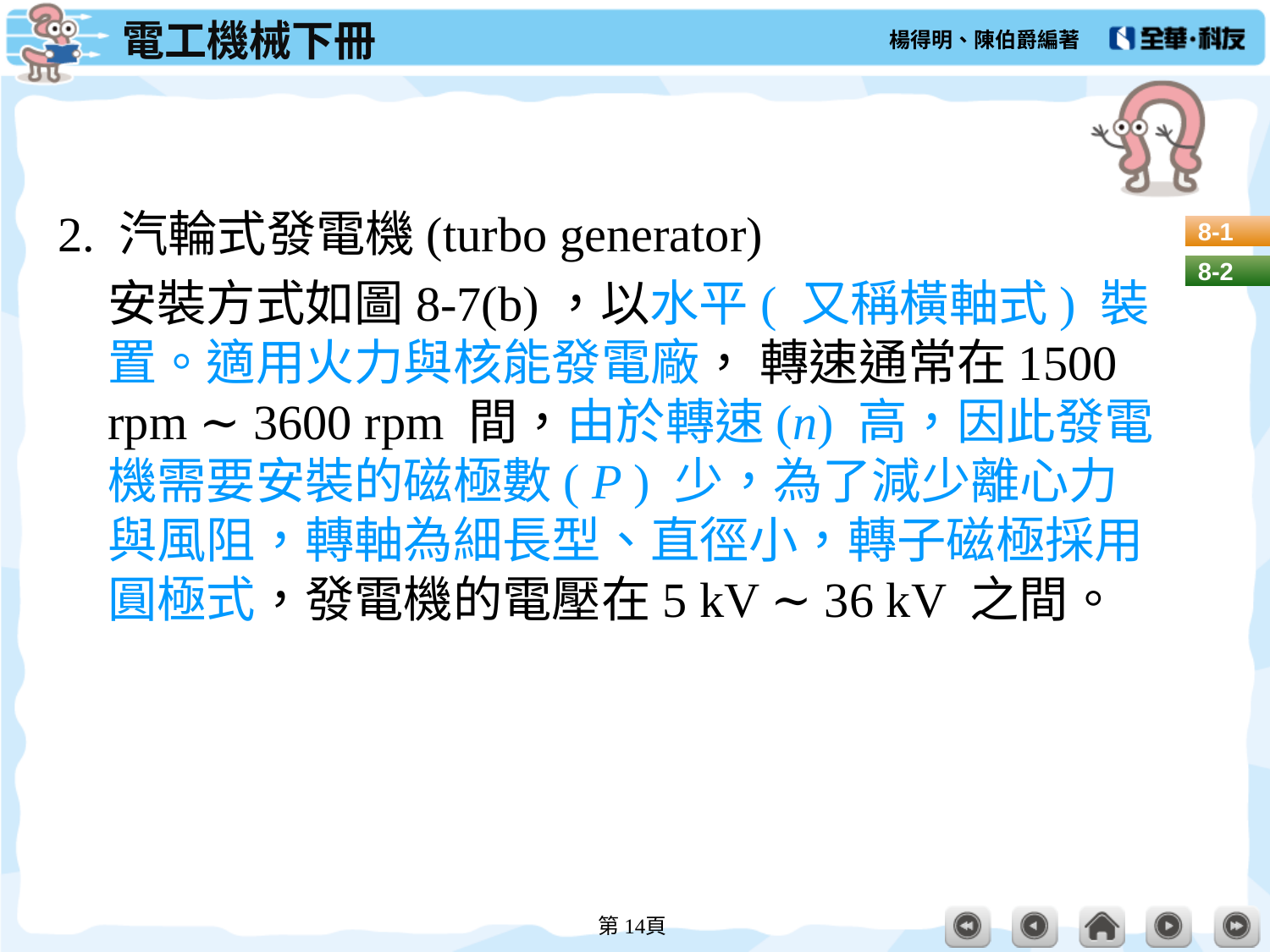

#
2. 汽輪式發電機(turbo generator)
安裝方式如圖8-7(b)，以水平( 又稱橫軸式) 裝置。適用火力與核能發電廠， 轉速通常在1500 rpm ∼ 3600 rpm 間，由於轉速(n) 高，因此發電機需要安裝的磁極數( P ) 少，為了減少離心力與風阻，轉軸為細長型、直徑小，轉子磁極採用圓極式，發電機的電壓在5 kV ∼ 36 kV 之間。